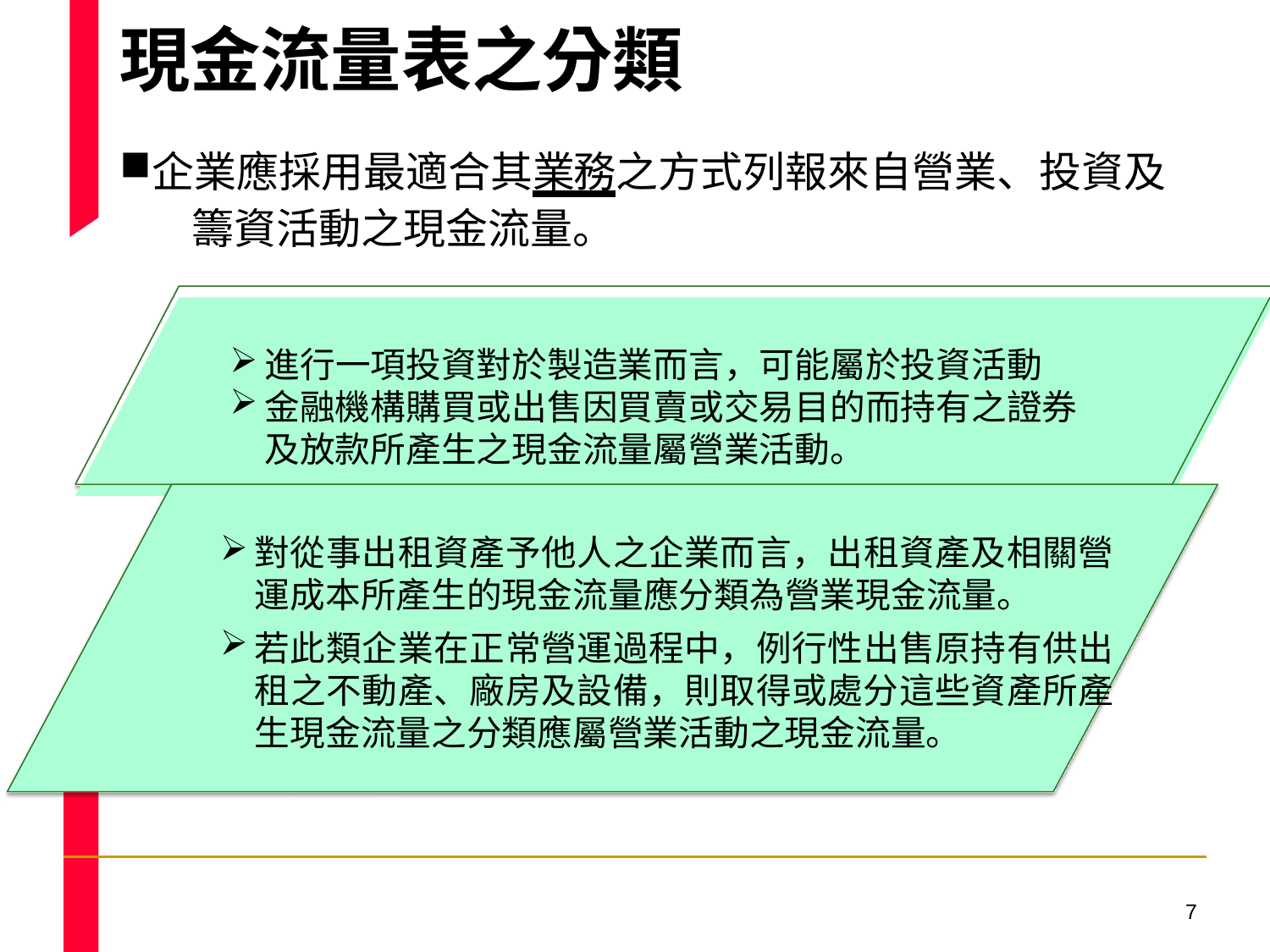

現金流量表之分類
企業應採用最適合其業務之方式列報來自營業、投資及
     籌資活動之現金流量。

進行一項投資對於製造業而言，可能屬於投資活動
金融機構購買或出售因買賣或交易目的而持有之證券及放款所產生之現金流量屬營業活動。

對從事出租資產予他人之企業而言，出租資產及相關營運成本所產生的現金流量應分類為營業現金流量。
若此類企業在正常營運過程中，例行性出售原持有供出租之不動產、廠房及設備，則取得或處分這些資產所產生現金流量之分類應屬營業活動之現金流量。

7